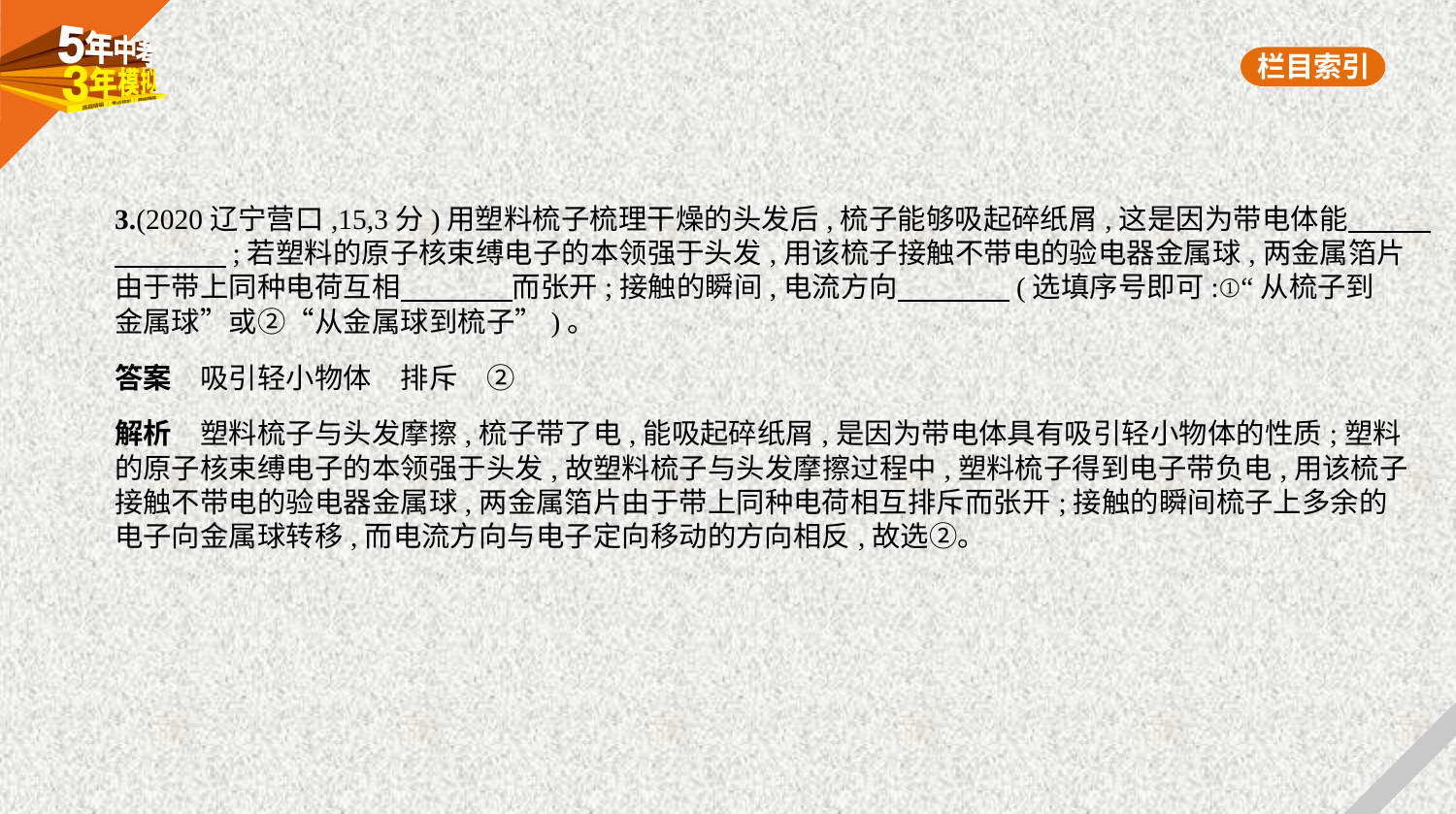

3.(2020辽宁营口,15,3分)用塑料梳子梳理干燥的头发后,梳子能够吸起碎纸屑,这是因为带电体能　　    
　　　    ;若塑料的原子核束缚电子的本领强于头发,用该梳子接触不带电的验电器金属球,两金属箔片
由于带上同种电荷互相　　　    而张开;接触的瞬间,电流方向　　　    (选填序号即可:①“从梳子到
金属球”或②“从金属球到梳子”)。
答案　吸引轻小物体　排斥　②
解析　塑料梳子与头发摩擦,梳子带了电,能吸起碎纸屑,是因为带电体具有吸引轻小物体的性质;塑料
的原子核束缚电子的本领强于头发,故塑料梳子与头发摩擦过程中,塑料梳子得到电子带负电,用该梳子
接触不带电的验电器金属球,两金属箔片由于带上同种电荷相互排斥而张开;接触的瞬间梳子上多余的
电子向金属球转移,而电流方向与电子定向移动的方向相反,故选②。